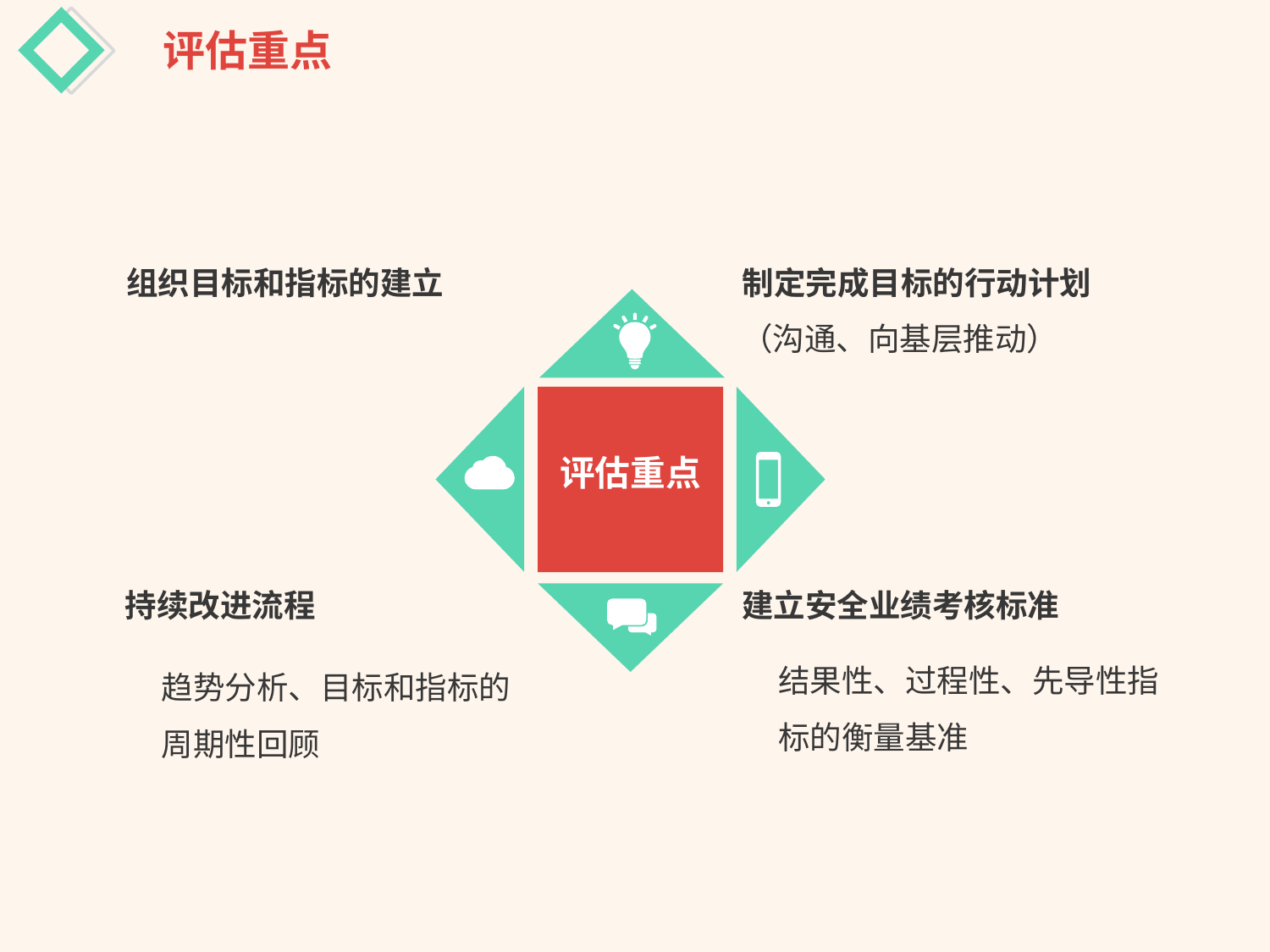

评估重点

组织目标和指标的建立
制定完成目标的行动计划

（沟通、向基层推动）

评估重点

持续改进流程
建立安全业绩考核标准

结果性、过程性、先导性指标的衡量基准
趋势分析、目标和指标的周期性回顾